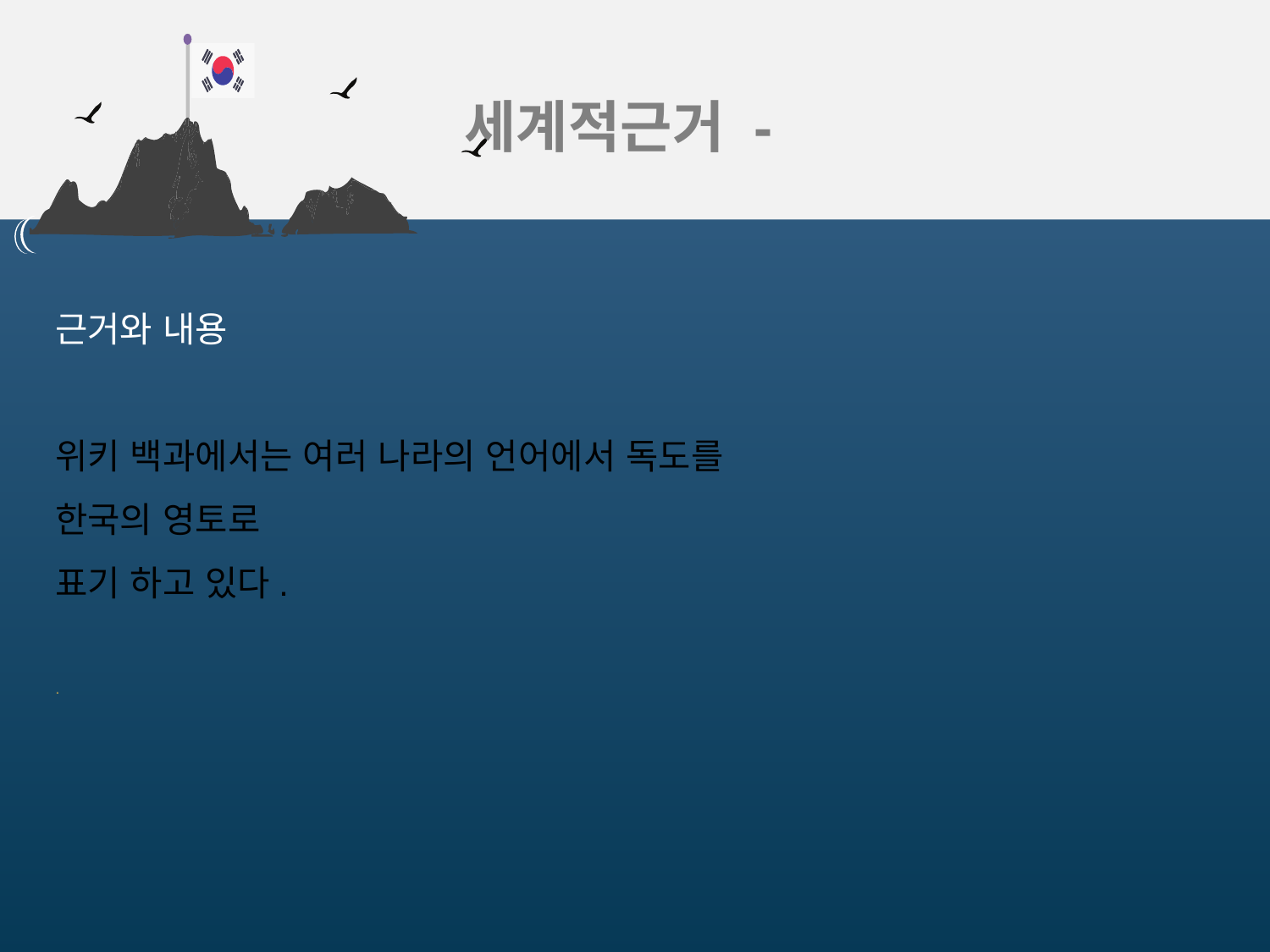

세계적근거 -

근거와 내용

위키 백과에서는 여러 나라의 언어에서 독도를 한국의 영토로
표기 하고 있다.

.